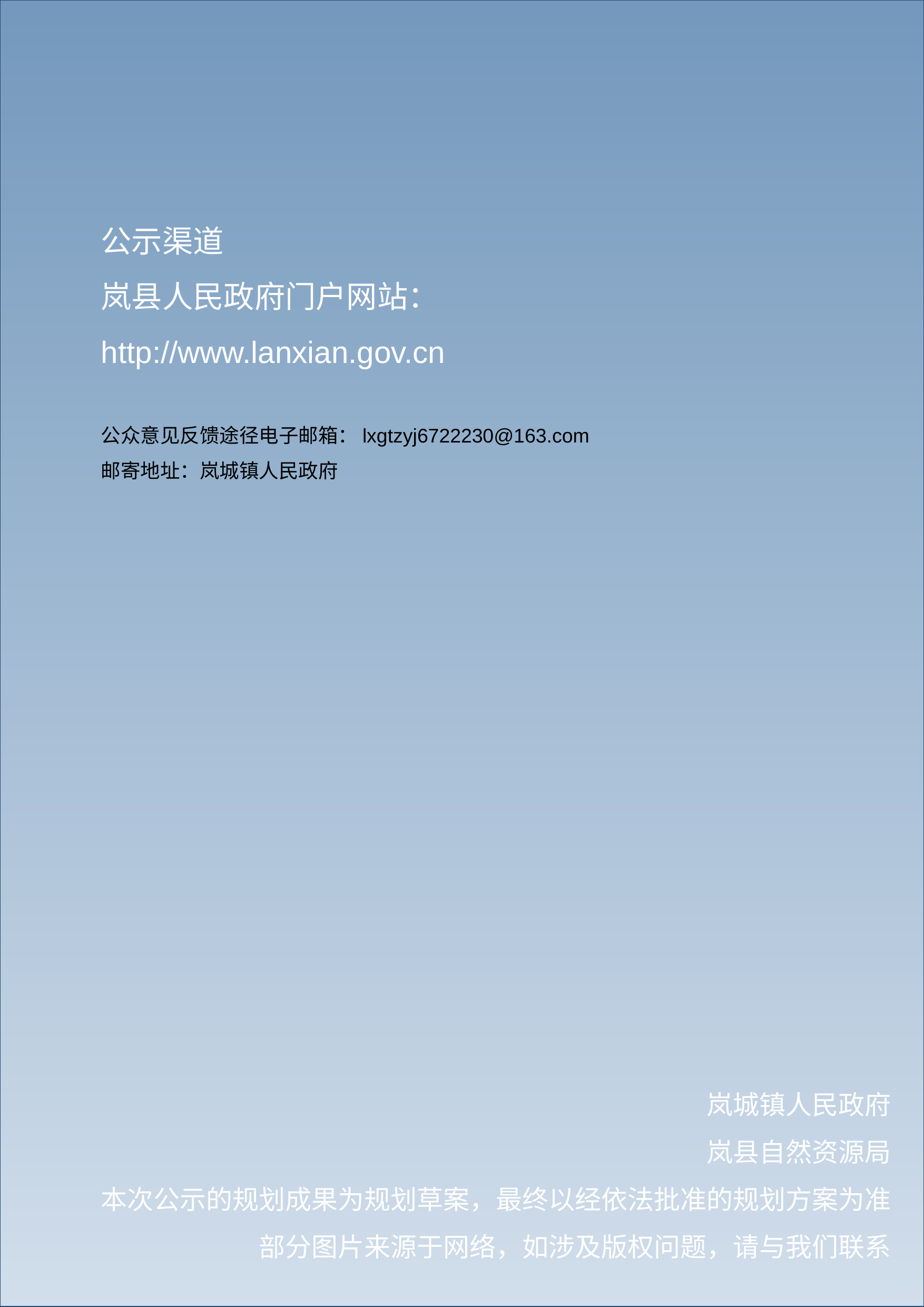

公示渠道
岚县人民政府门户网站：
http://www.lanxian.gov.cn
公众意见反馈途径电子邮箱：lxgtzyj6722230@163.com
邮寄地址：岚城镇人民政府
岚城镇人民政府
岚县自然资源局
本次公示的规划成果为规划草案，最终以经依法批准的规划方案为准
部分图片来源于网络，如涉及版权问题，请与我们联系